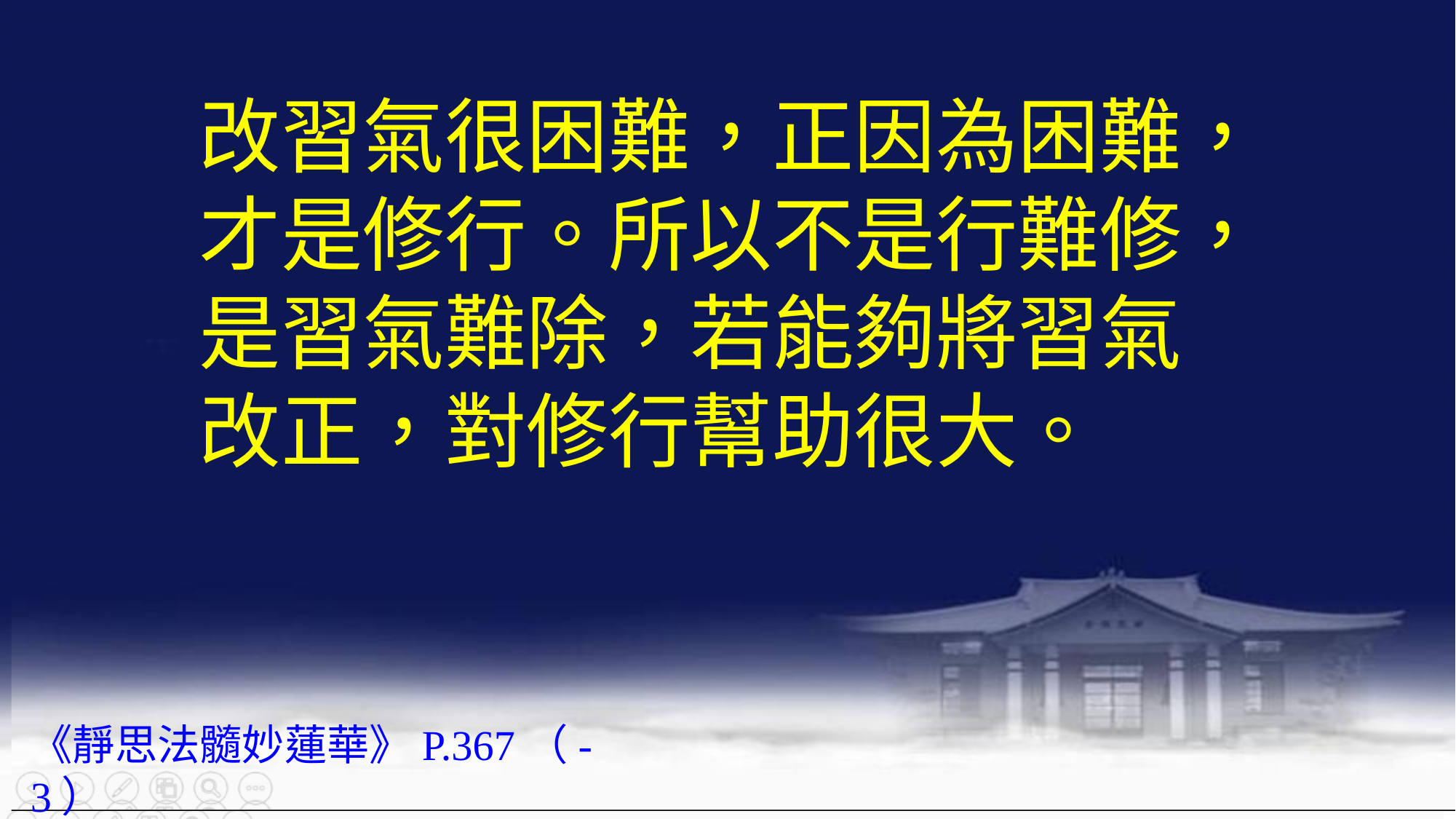

改習氣很困難，正因為困難，才是修行。所以不是行難修，是習氣難除，若能夠將習氣改正，對修行幫助很大。
《靜思法髓妙蓮華》P.367（-3）